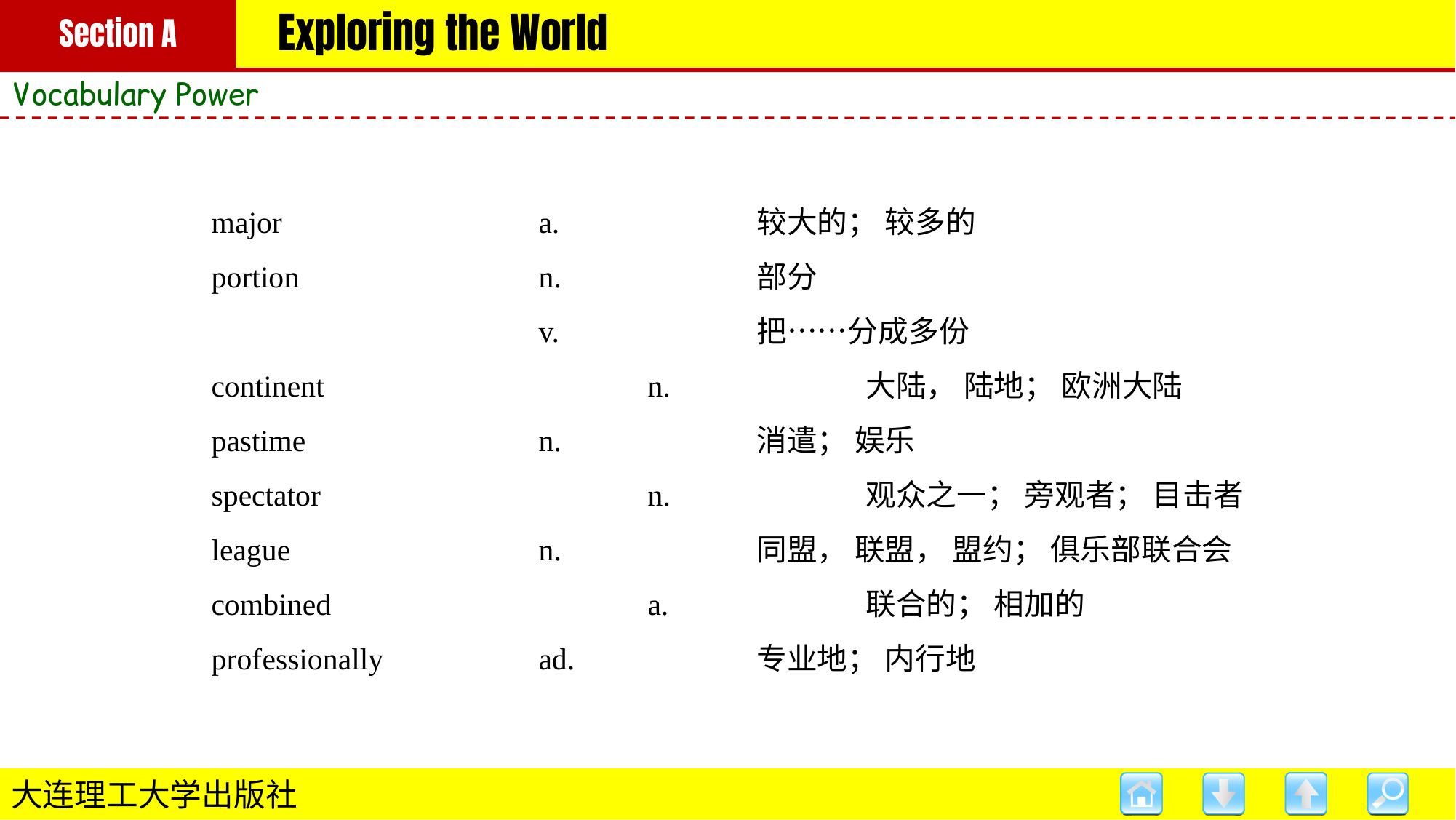

Section A
# Exploring the World
Vocabulary Power
major 			a. 		较大的； 较多的
portion 			n. 		部分
			v. 		把……分成多份
continent 			n. 		大陆， 陆地； 欧洲大陆
pastime 			n. 		消遣； 娱乐
spectator 			n. 		观众之一； 旁观者； 目击者
league 			n. 		同盟， 联盟， 盟约； 俱乐部联合会
combined 			a. 		联合的； 相加的
professionally 		ad. 		专业地； 内行地